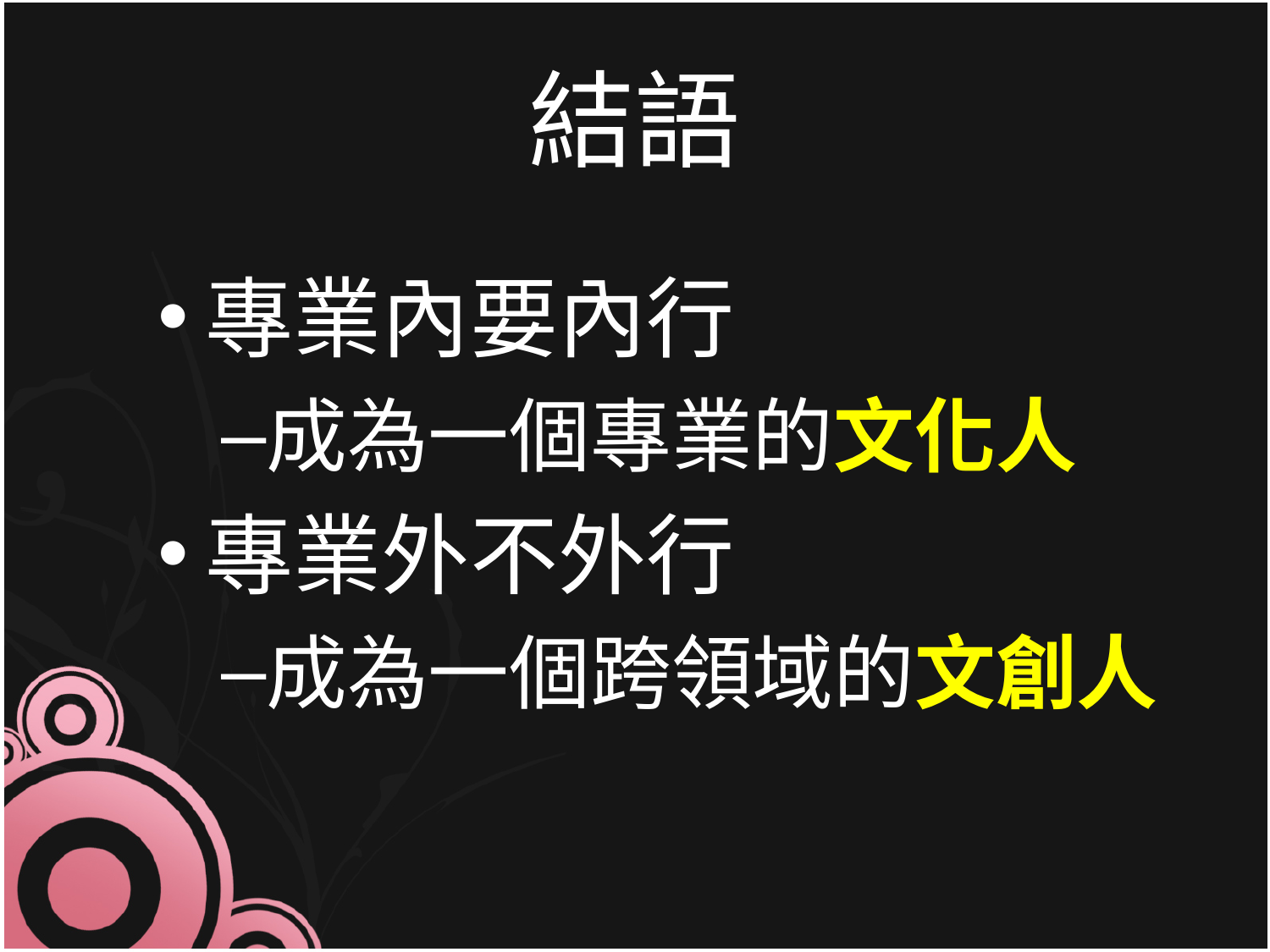

# 結語
專業內要內行
成為一個專業的文化人
專業外不外行
成為一個跨領域的文創人